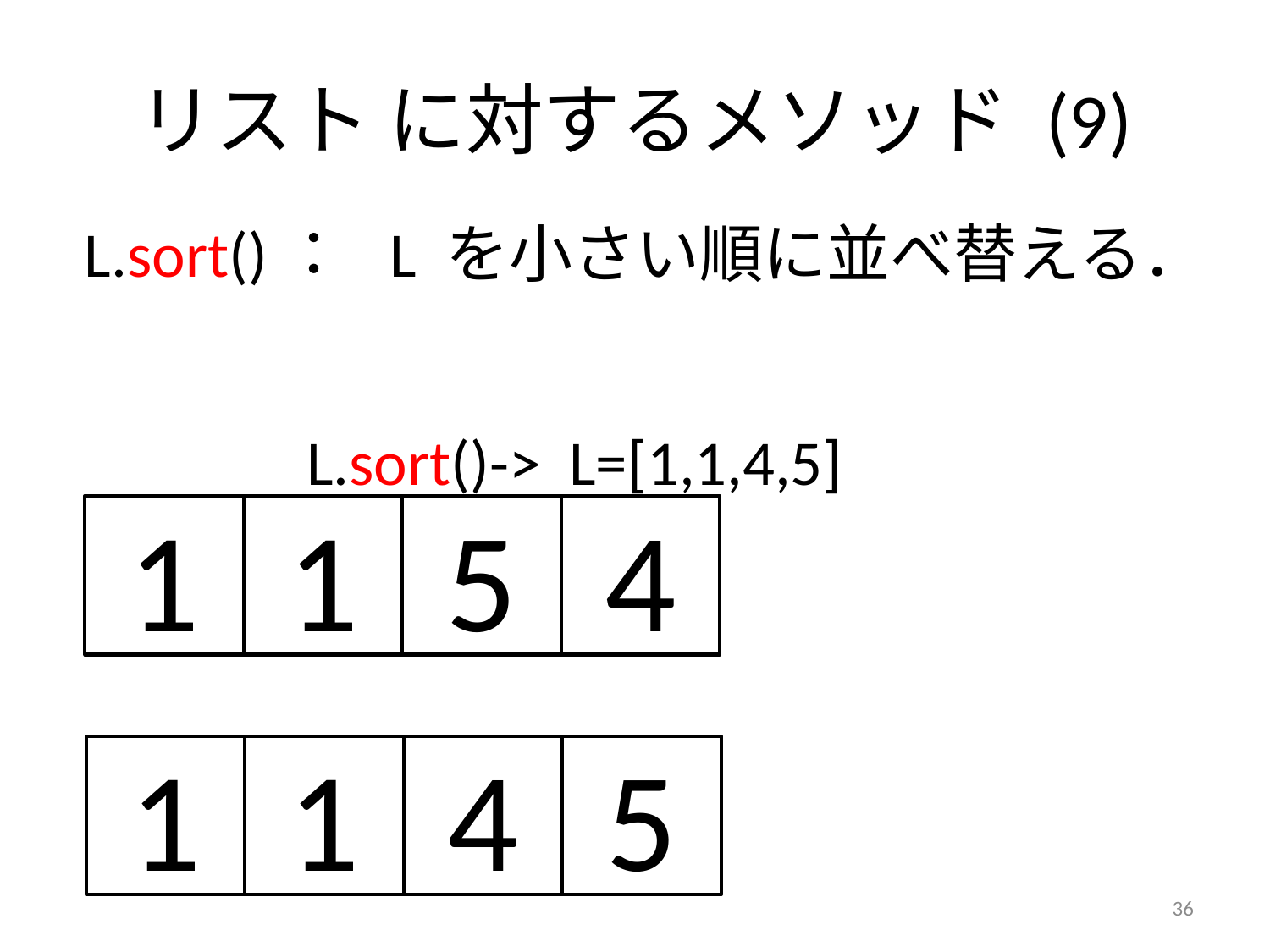

# リスト に対するメソッド (9)
L.sort()：  L を小さい順に並べ替える．

           L.sort()->  L=[1,1,4,5]

1
1
5
4
1
1
4
5
36